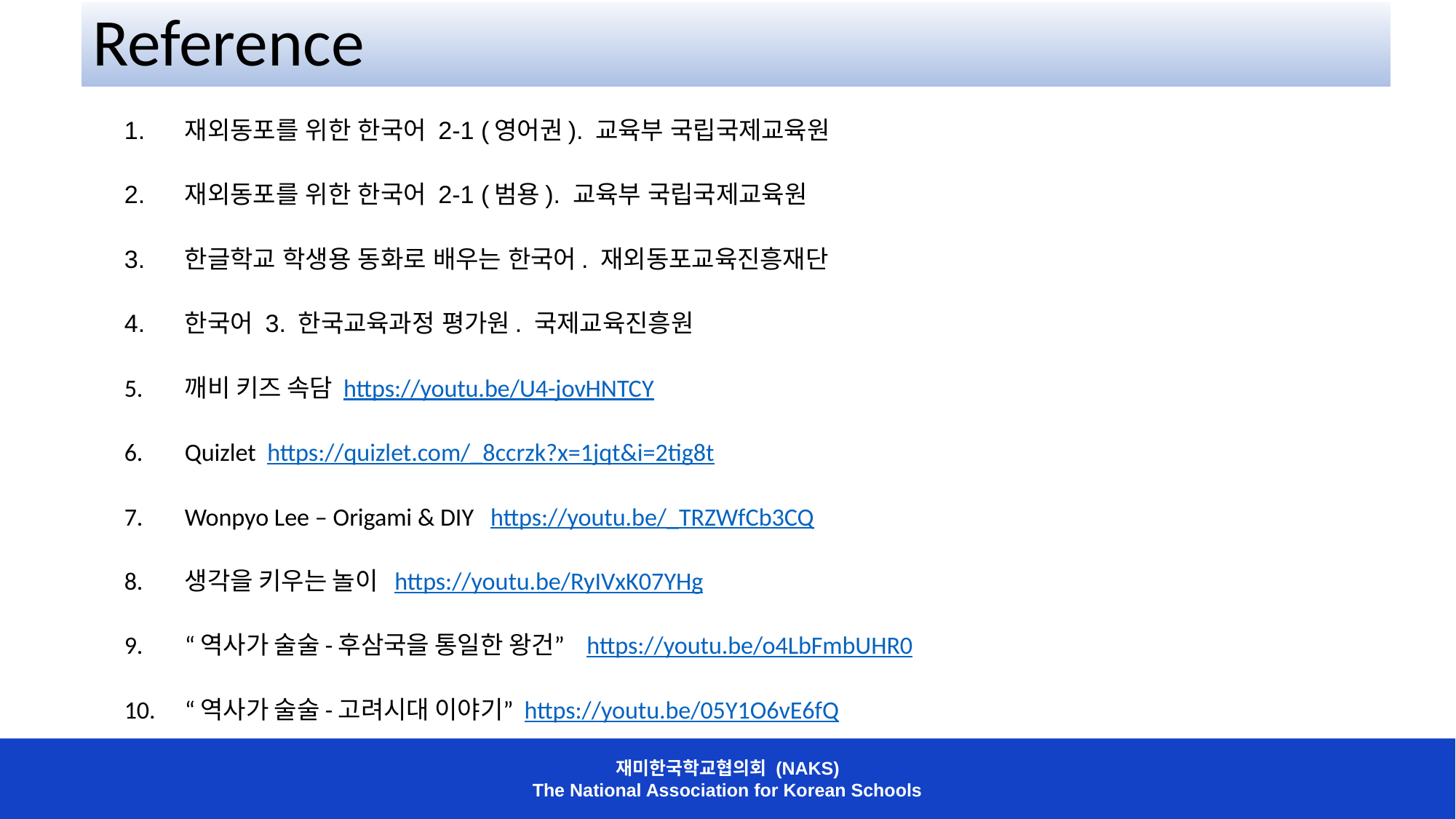

# Reference
재외동포를 위한 한국어 2-1 (영어권). 교육부 국립국제교육원
재외동포를 위한 한국어 2-1 (범용). 교육부 국립국제교육원
한글학교 학생용 동화로 배우는 한국어. 재외동포교육진흥재단
한국어 3. 한국교육과정 평가원. 국제교육진흥원
깨비 키즈 속담 https://youtu.be/U4-jovHNTCY
Quizlet  https://quizlet.com/_8ccrzk?x=1jqt&i=2tig8t
Wonpyo Lee – Origami & DIY   https://youtu.be/_TRZWfCb3CQ
생각을 키우는 놀이  https://youtu.be/RyIVxK07YHg
“역사가 술술-후삼국을 통일한 왕건”   https://youtu.be/o4LbFmbUHR0
“역사가 술술-고려시대 이야기” https://youtu.be/05Y1O6vE6fQ

재미한국학교협의회 (NAKS)
The National Association for Korean Schools